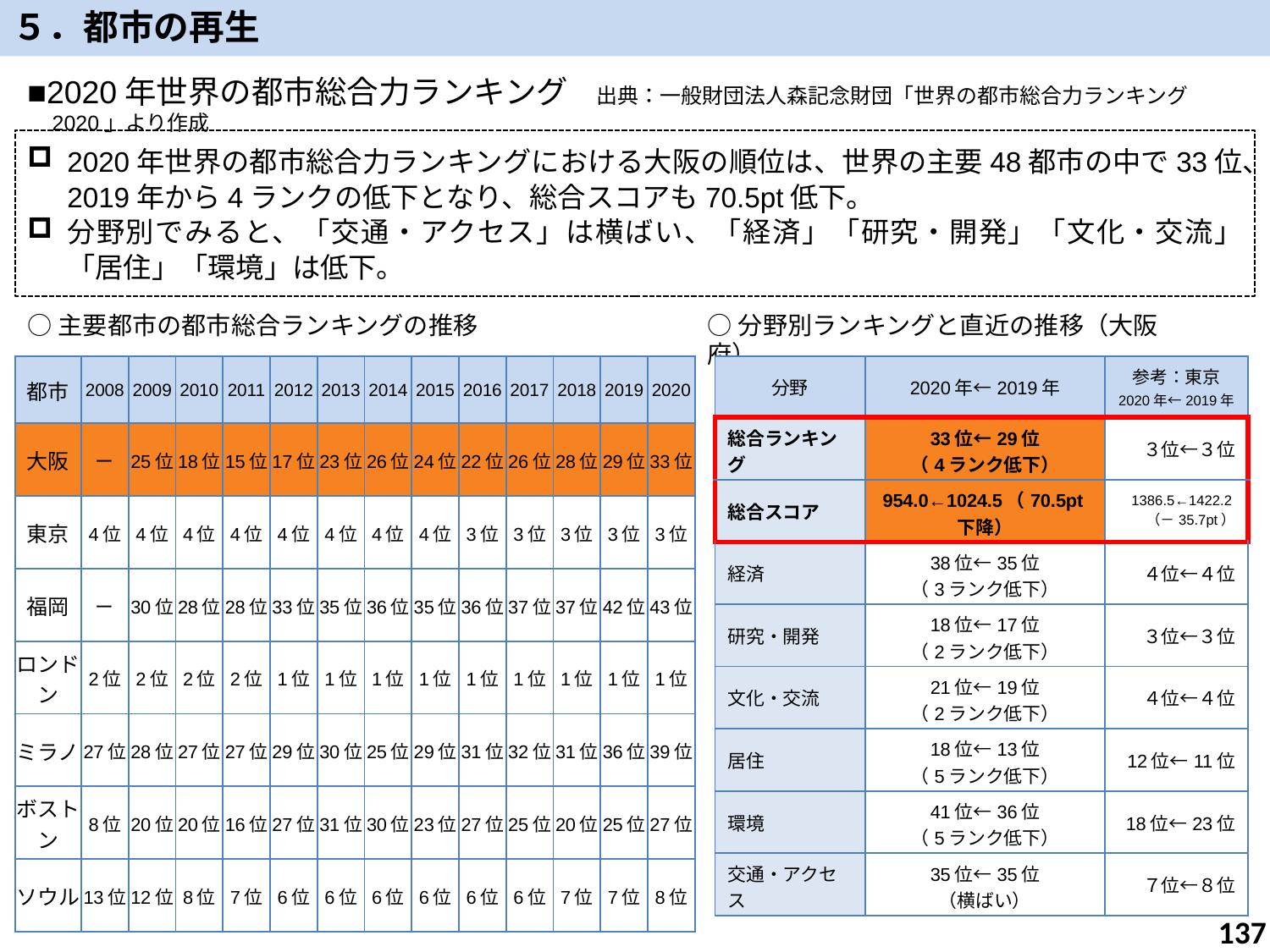

５．都市の再生
■2020年世界の都市総合力ランキング　出典：一般財団法人森記念財団「世界の都市総合力ランキング2020」より作成
2020年世界の都市総合力ランキングにおける大阪の順位は、世界の主要48都市の中で33位、2019年から4ランクの低下となり、総合スコアも70.5pt低下。
分野別でみると、「交通・アクセス」は横ばい、「経済」「研究・開発」「文化・交流」「居住」「環境」は低下。
○分野別ランキングと直近の推移（大阪府）
○主要都市の都市総合ランキングの推移
| 分野 | 2020年←2019年 | 参考：東京 2020年←2019年 |
| --- | --- | --- |
| 総合ランキング | 33位←29位 （4ランク低下） | ３位←３位 |
| 総合スコア | 954.0←1024.5（70.5pt下降） | 1386.5←1422.2（－35.7pt） |
| 経済 | 38位←35位 （3ランク低下） | ４位←４位 |
| 研究・開発 | 18位←17位 （2ランク低下） | ３位←３位 |
| 文化・交流 | 21位←19位 （2ランク低下） | ４位←４位 |
| 居住 | 18位←13位 （5ランク低下） | 12位←11位 |
| 環境 | 41位←36位 （5ランク低下） | 18位←23位 |
| 交通・アクセス | 35位←35位 （横ばい） | ７位←８位 |
| 都市 | 2008 | 2009 | 2010 | 2011 | 2012 | 2013 | 2014 | 2015 | 2016 | 2017 | 2018 | 2019 | 2020 |
| --- | --- | --- | --- | --- | --- | --- | --- | --- | --- | --- | --- | --- | --- |
| 大阪 | ー | 25位 | 18位 | 15位 | 17位 | 23位 | 26位 | 24位 | 22位 | 26位 | 28位 | 29位 | 33位 |
| 東京 | 4位 | 4位 | 4位 | 4位 | 4位 | 4位 | 4位 | 4位 | 3位 | 3位 | 3位 | 3位 | 3位 |
| 福岡 | ー | 30位 | 28位 | 28位 | 33位 | 35位 | 36位 | 35位 | 36位 | 37位 | 37位 | 42位 | 43位 |
| ロンドン | 2位 | 2位 | 2位 | 2位 | 1位 | 1位 | 1位 | 1位 | 1位 | 1位 | 1位 | 1位 | 1位 |
| ミラノ | 27位 | 28位 | 27位 | 27位 | 29位 | 30位 | 25位 | 29位 | 31位 | 32位 | 31位 | 36位 | 39位 |
| ボストン | 8位 | 20位 | 20位 | 16位 | 27位 | 31位 | 30位 | 23位 | 27位 | 25位 | 20位 | 25位 | 27位 |
| ソウル | 13位 | 12位 | 8位 | 7位 | 6位 | 6位 | 6位 | 6位 | 6位 | 6位 | 7位 | 7位 | 8位 |
137